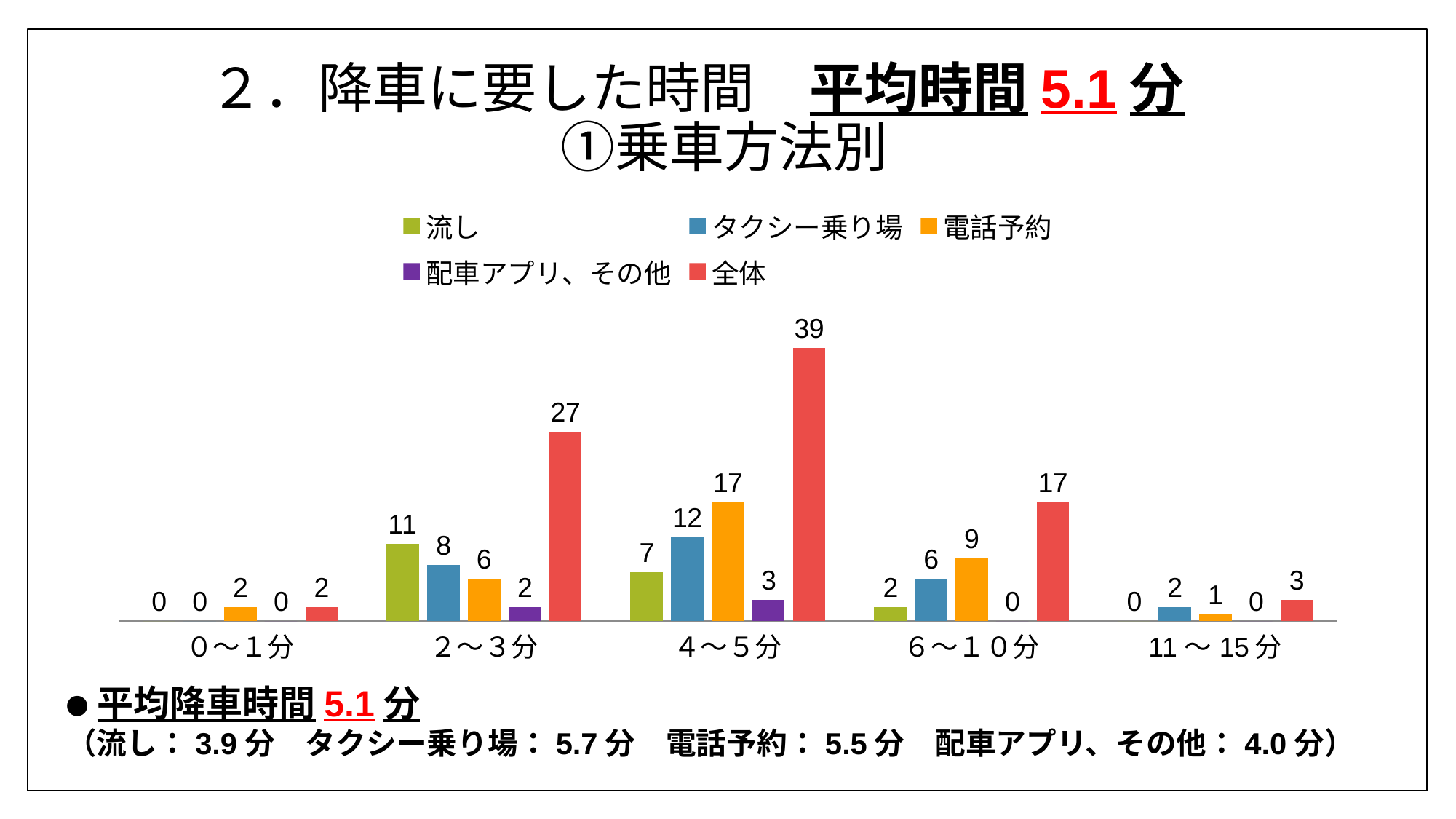

# ２．降車に要した時間　平均時間5.1分　 ①乗車方法別

### Chart

| Category | 流し | タクシー乗り場 | 電話予約 | 配車アプリ、その他 | 全体 |
|---|---|---|---|---|---|
| ０～１分 | 0.0 | 0.0 | 2.0 | 0.0 | 2.0 |
| ２～３分 | 11.0 | 8.0 | 6.0 | 2.0 | 27.0 |
| ４～５分 | 7.0 | 12.0 | 17.0 | 3.0 | 39.0 |
| ６～１０分 | 2.0 | 6.0 | 9.0 | 0.0 | 17.0 |
| 11～15分 | 0.0 | 2.0 | 1.0 | 0.0 | 3.0 |
⚫平均降車時間5.1分
（流し：3.9分　タクシー乗り場：5.7分　電話予約：5.5分　配車アプリ、その他：4.0分）